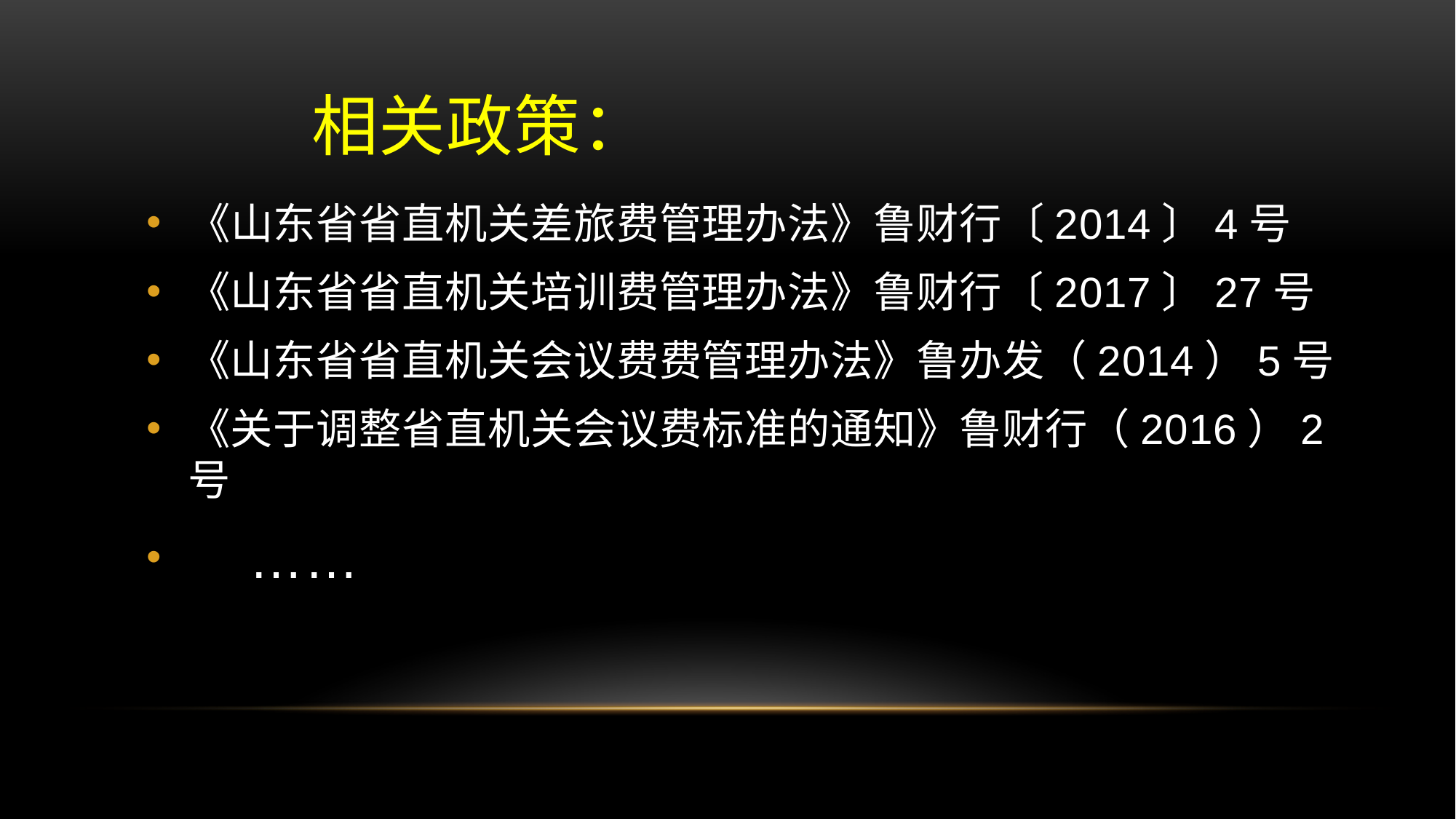

# 相关政策：
《山东省省直机关差旅费管理办法》鲁财行〔2014〕4号
《山东省省直机关培训费管理办法》鲁财行〔2017〕27号
《山东省省直机关会议费费管理办法》鲁办发（2014）5号
《关于调整省直机关会议费标准的通知》鲁财行（2016）2号
     ……
63